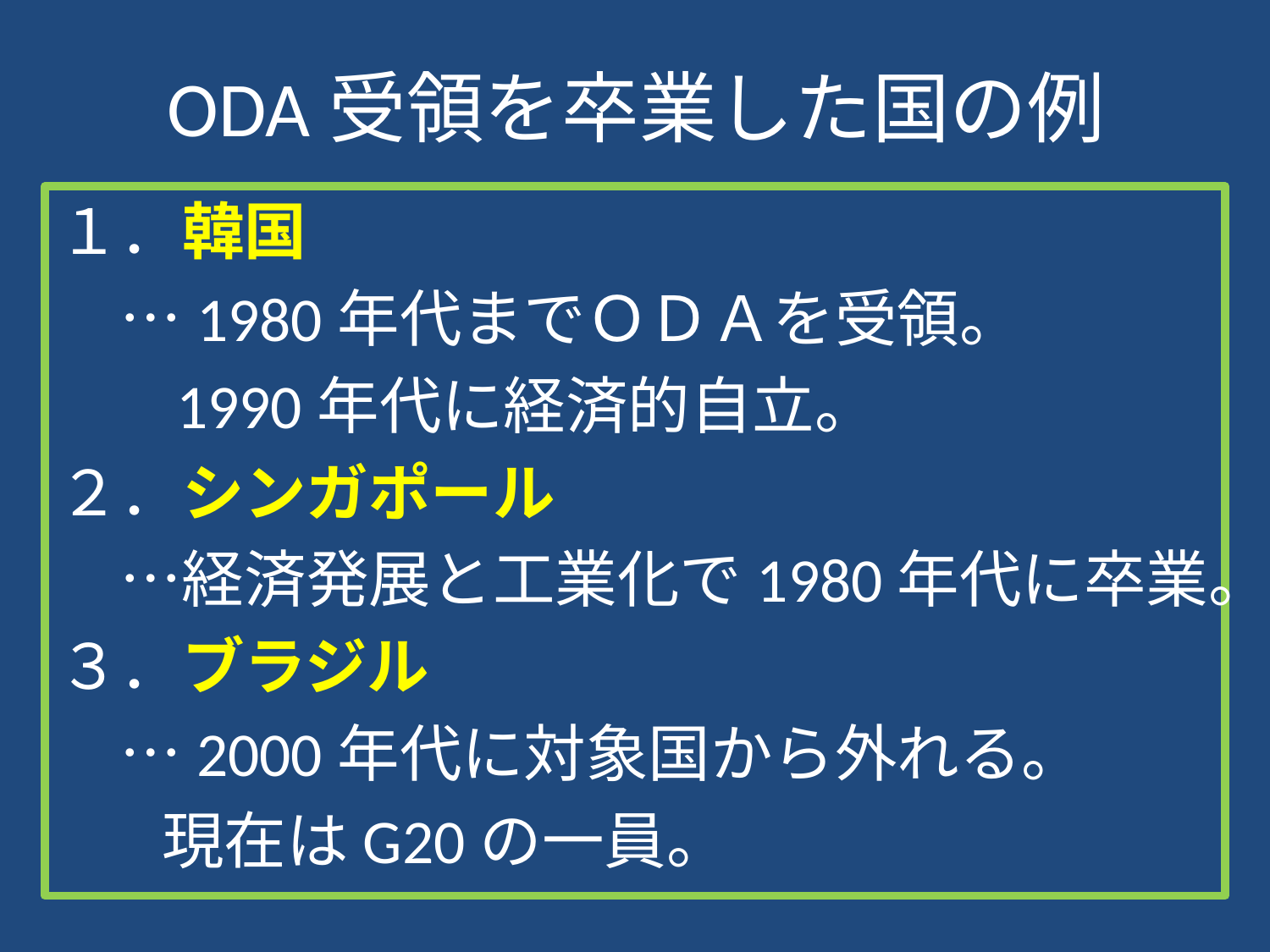

# ODA受領を卒業した国の例
１．韓国
　…1980年代までＯＤＡを受領。
　   1990年代に経済的自立。
２．シンガポール
　…経済発展と工業化で1980年代に卒業。
３．ブラジル
　…2000年代に対象国から外れる。
　   現在はG20の一員。